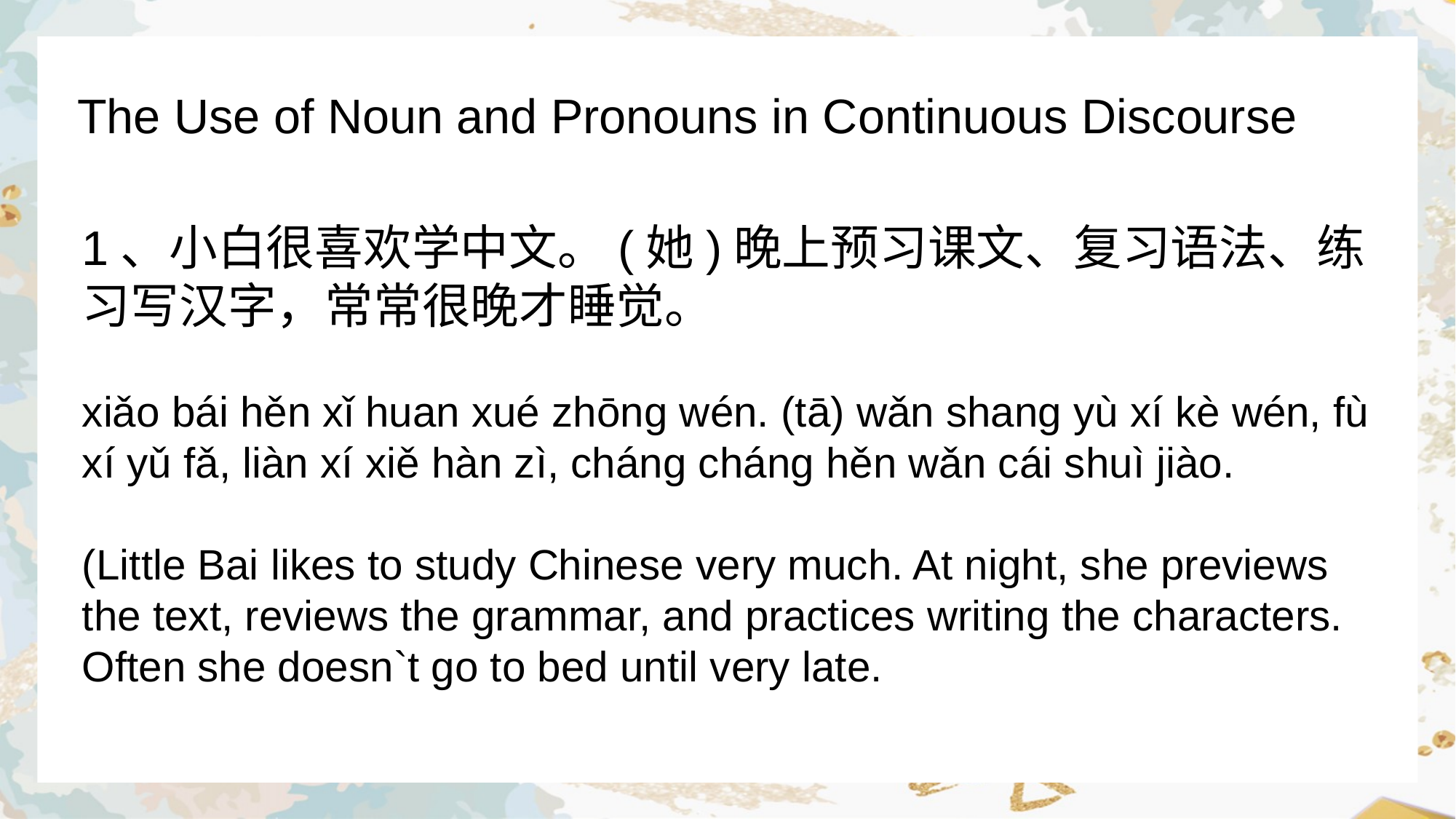

The Use of Noun and Pronouns in Continuous Discourse
1、小白很喜欢学中文。(她)晚上预习课文、复习语法、练习写汉字，常常很晚才睡觉。

xiǎo bái hěn xǐ huan xué zhōng wén. (tā) wǎn shang yù xí kè wén, fù xí yǔ fǎ, liàn xí xiě hàn zì, cháng cháng hěn wǎn cái shuì jiào.

(Little Bai likes to study Chinese very much. At night, she previews the text, reviews the grammar, and practices writing the characters. Often she doesn`t go to bed until very late.